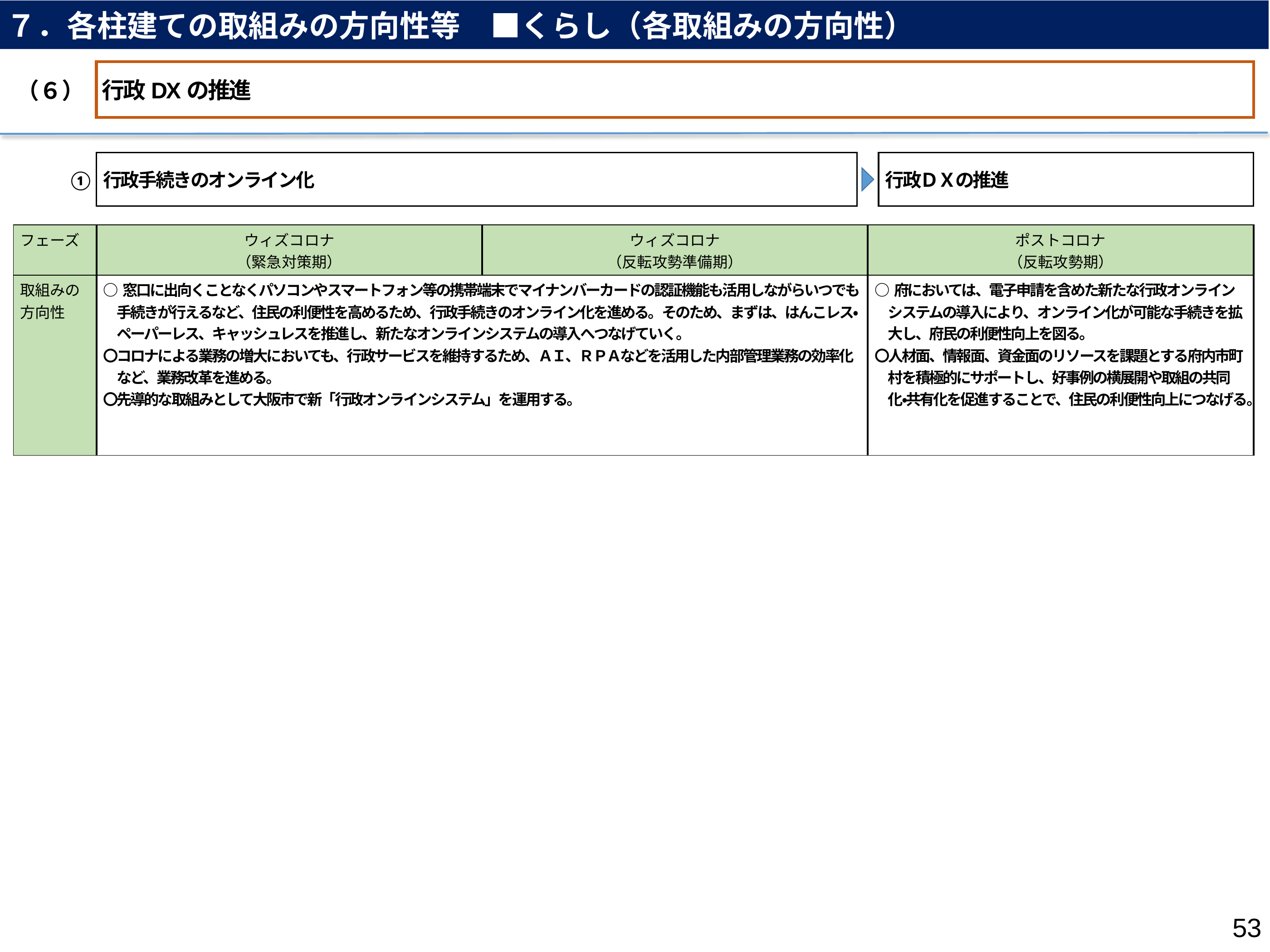

７．各柱建ての取組みの方向性等　■くらし（各取組みの方向性）
行政DXの推進
（６）
行政手続きのオンライン化
行政ＤＸの推進
①

| フェーズ | ウィズコロナ （緊急対策期） | ウィズコロナ （反転攻勢準備期） | ポストコロナ （反転攻勢期） |
| --- | --- | --- | --- |
| 取組みの 方向性 | ○窓口に出向くことなくパソコンやスマートフォン等の携帯端末でマイナンバーカードの認証機能も活用しながらいつでも手続きが行えるなど、住民の利便性を高めるため、行政手続きのオンライン化を進める。そのため、まずは、はんこレス・ペーパーレス、キャッシュレスを推進し、新たなオンラインシステムの導入へつなげていく。 〇コロナによる業務の増大においても、行政サービスを維持するため、ＡＩ、ＲＰＡなどを活用した内部管理業務の効率化など、業務改革を進める。 〇先導的な取組みとして大阪市で新「行政オンラインシステム」を運用する。 |  | ○府においては、電子申請を含めた新たな行政オンラインシステムの導入により、オンライン化が可能な手続きを拡大し、府民の利便性向上を図る。 〇人材面、情報面、資金面のリソースを課題とする府内市町村を積極的にサポートし、好事例の横展開や取組の共同化・共有化を促進することで、住民の利便性向上につなげる。 |
53